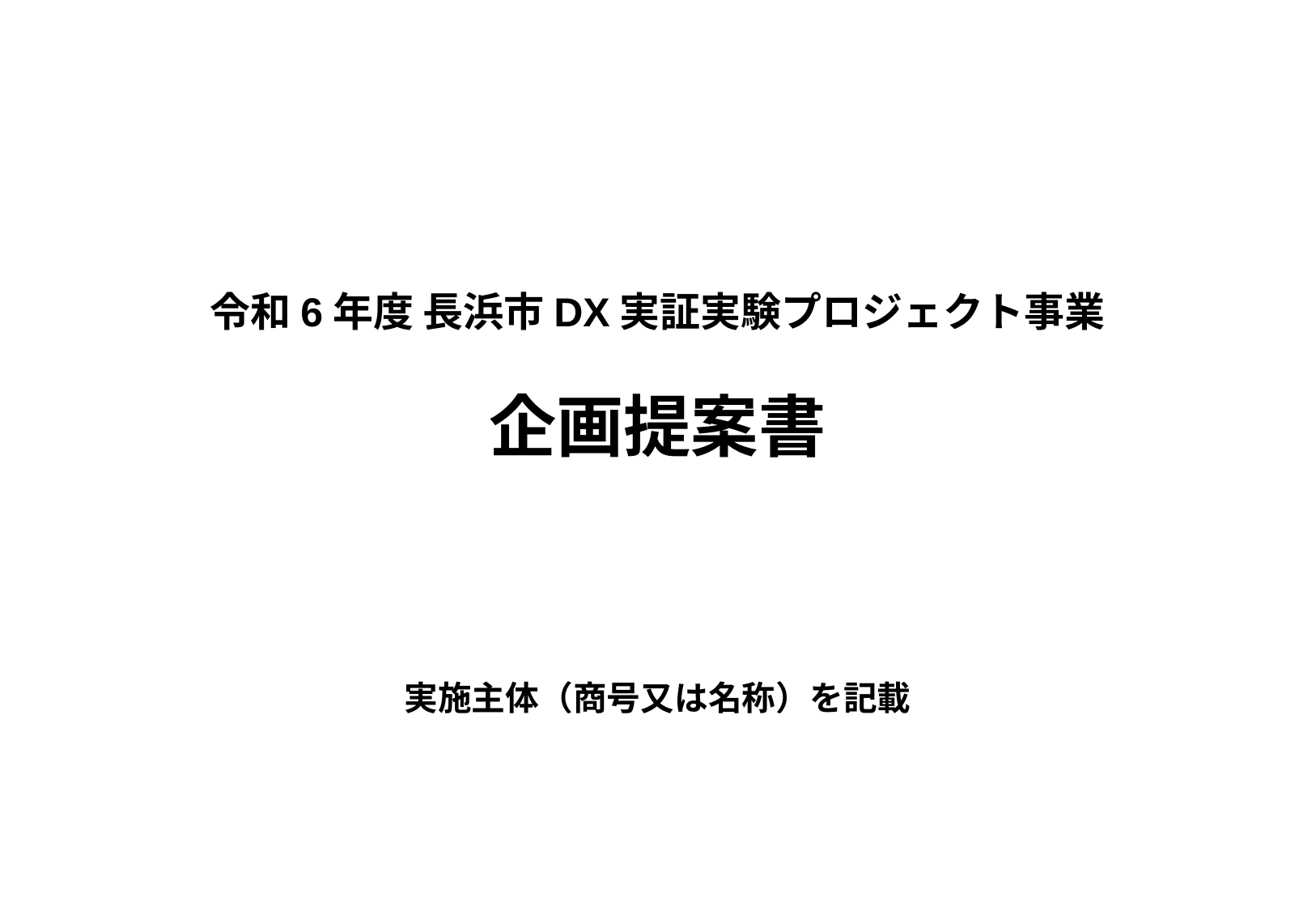

令和6年度 長浜市DX実証実験プロジェクト事業

企画提案書
実施主体（商号又は名称）を記載